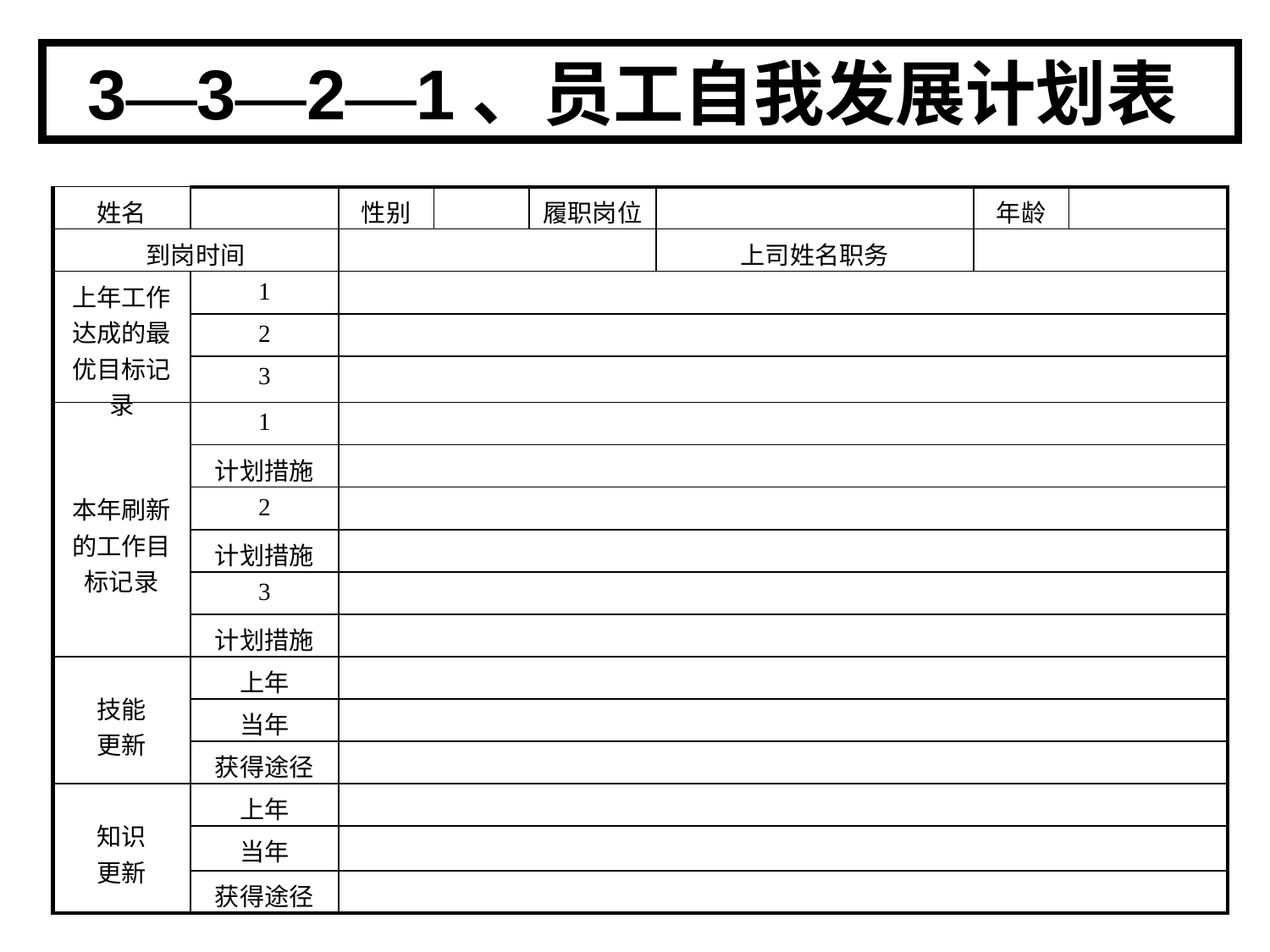

3—3—2—1、员工自我发展计划表
| 姓名 |  | 性别 |  | 履职岗位 |  | 年龄 |  |
| --- | --- | --- | --- | --- | --- | --- | --- |
| 到岗时间 |  |  |  |  | 上司姓名职务 |  |  |
| 上年工作达成的最优目标记录 | 1 |  |  |  |  |  |  |
|  | 2 |  |  |  |  |  |  |
|  | 3 |  |  |  |  |  |  |
| 本年刷新的工作目标记录 | 1 |  |  |  |  |  |  |
|  | 计划措施 |  |  |  |  |  |  |
|  | 2 |  |  |  |  |  |  |
|  | 计划措施 |  |  |  |  |  |  |
|  | 3 |  |  |  |  |  |  |
|  | 计划措施 |  |  |  |  |  |  |
| 技能 更新 | 上年 |  |  |  |  |  |  |
|  | 当年 |  |  |  |  |  |  |
|  | 获得途径 |  |  |  |  |  |  |
| 知识 更新 | 上年 |  |  |  |  |  |  |
|  | 当年 |  |  |  |  |  |  |
|  | 获得途径 |  |  |  |  |  |  |